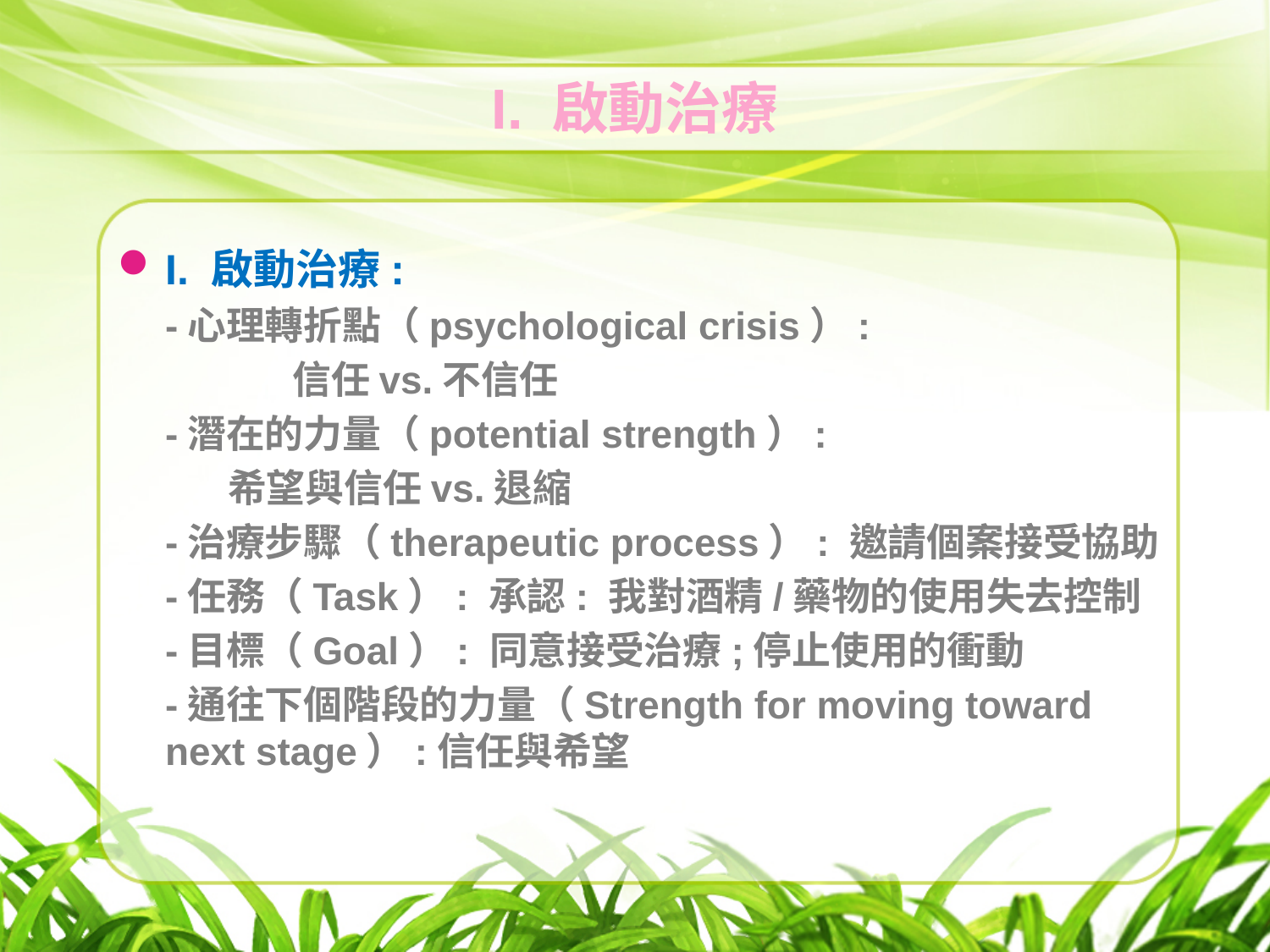

# I. 啟動治療
I. 啟動治療:
	-心理轉折點（psychological crisis）:
		信任vs.不信任
	-潛在的力量（potential strength）:
	      希望與信任vs.退縮
 	-治療步驟（therapeutic process）: 邀請個案接受協助
	-任務（Task）: 承認: 我對酒精/藥物的使用失去控制
	-目標（Goal）: 同意接受治療;停止使用的衝動
	-通往下個階段的力量（Strength for moving toward next stage）:信任與希望